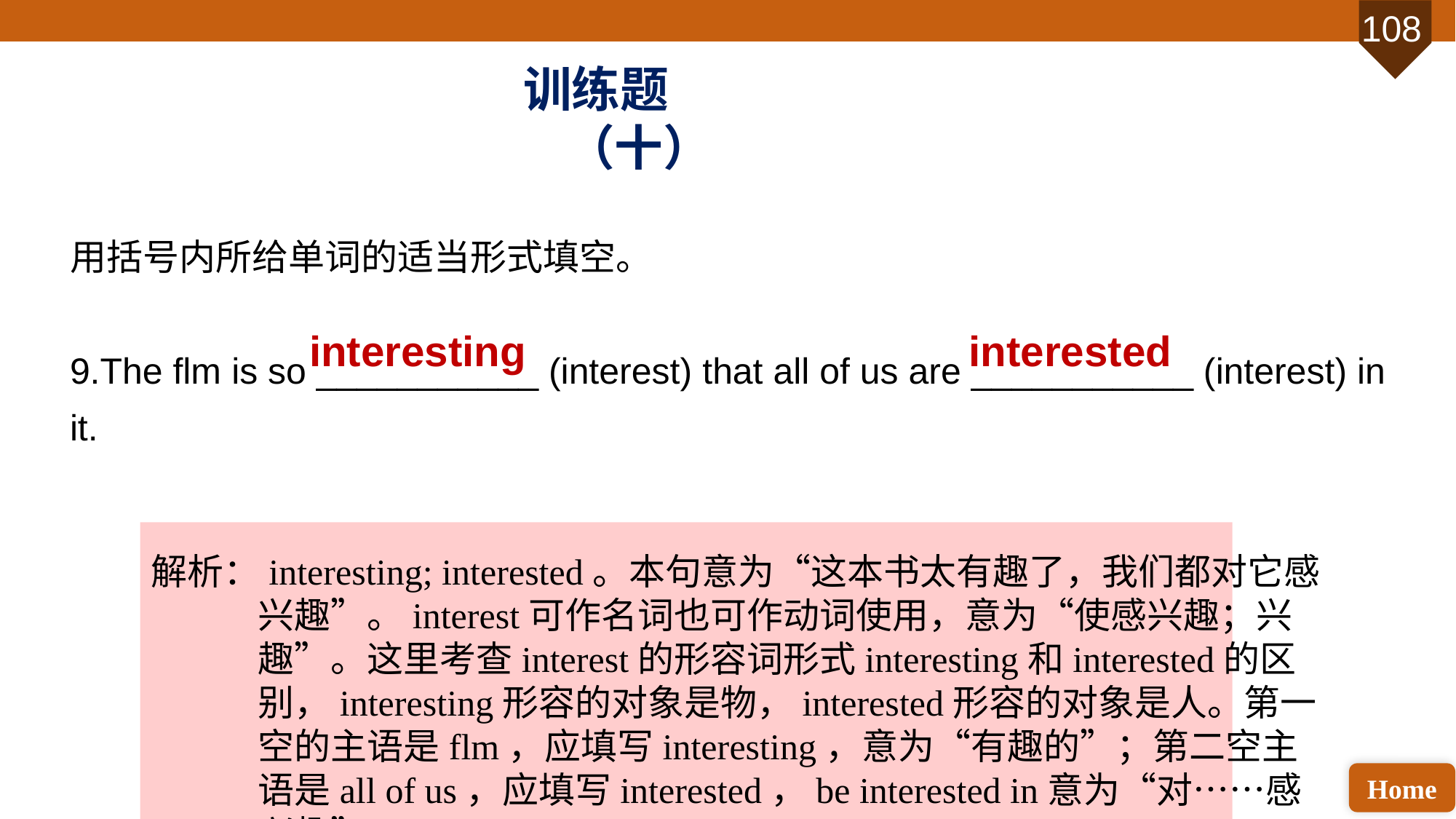

训练题（十）
用括号内所给单词的适当形式填空。

9.The flm is so ___________ (interest) that all of us are ___________ (interest) in it.
interesting
interested

解析：interesting; interested。本句意为“这本书太有趣了，我们都对它感兴趣”。interest可作名词也可作动词使用，意为“使感兴趣；兴趣”。这里考查interest的形容词形式interesting和interested的区别，interesting形容的对象是物，interested形容的对象是人。第一空的主语是flm，应填写interesting，意为“有趣的”；第二空主语是all of us，应填写interested，be interested in意为“对……感兴趣”。